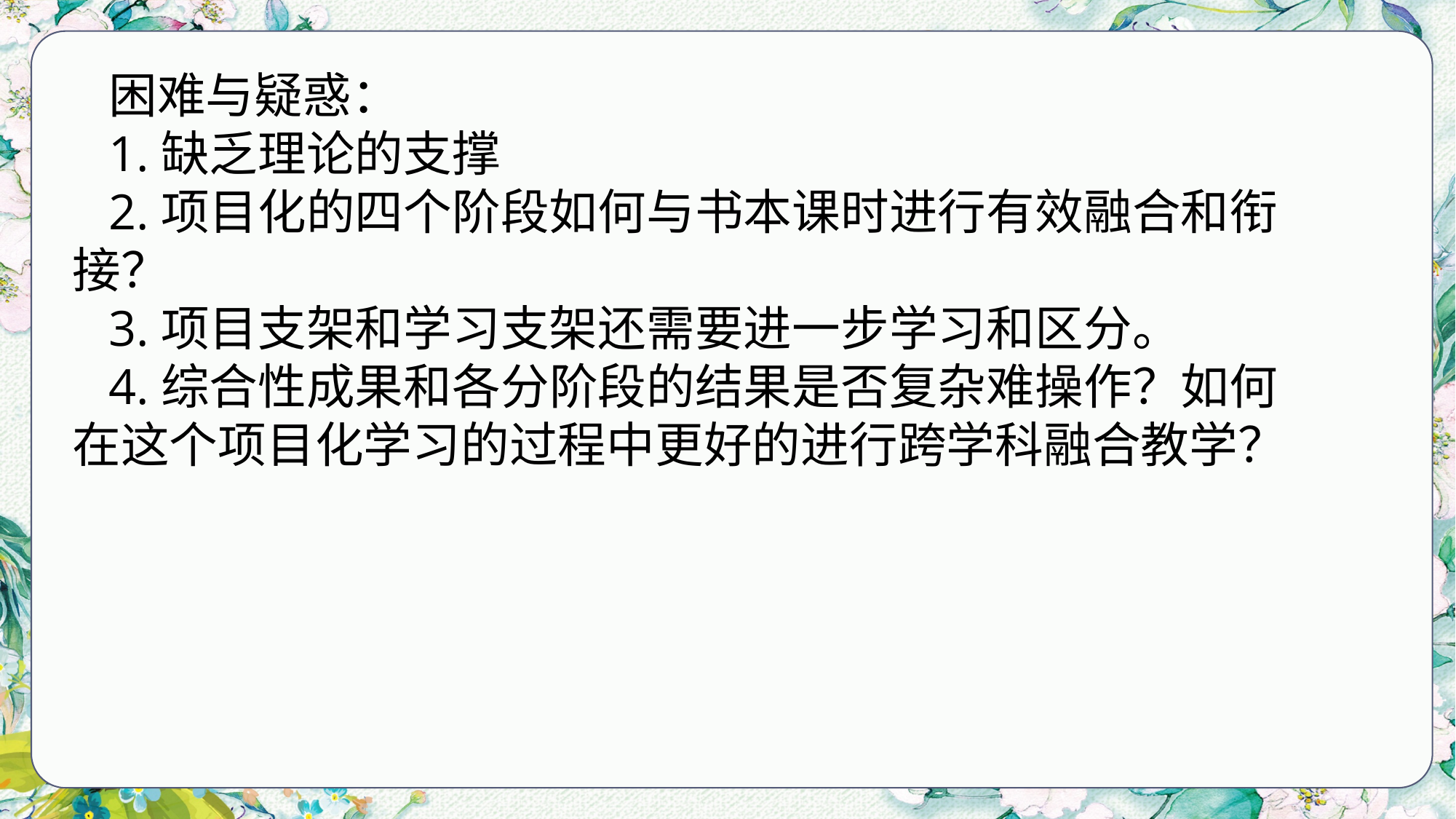

困难与疑惑：
1.缺乏理论的支撑
2.项目化的四个阶段如何与书本课时进行有效融合和衔接？
3.项目支架和学习支架还需要进一步学习和区分。
4.综合性成果和各分阶段的结果是否复杂难操作？如何在这个项目化学习的过程中更好的进行跨学科融合教学？